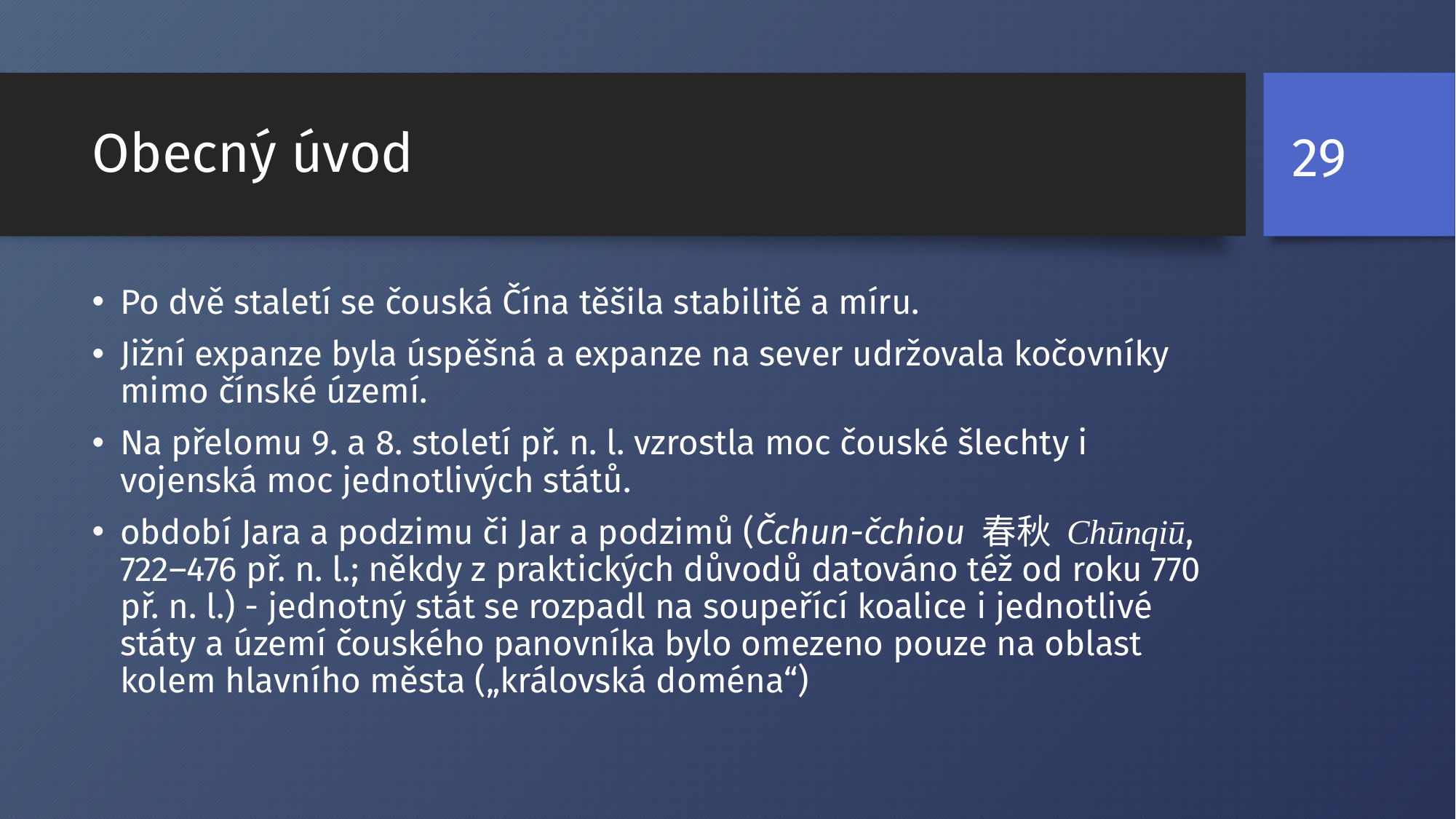

29
# Obecný úvod
Po dvě staletí se čouská Čína těšila stabilitě a míru.
Jižní expanze byla úspěšná a expanze na sever udržovala kočovníky mimo čínské území.
Na přelomu 9. a 8. století př. n. l. vzrostla moc čouské šlechty i vojenská moc jednotlivých států.
období Jara a podzimu či Jar a podzimů (Čchun-čchiou 春秋 Chūnqiū, 722–476 př. n. l.; někdy z praktických důvodů datováno též od roku 770 př. n. l.) - jednotný stát se rozpadl na soupeřící koalice i jednotlivé státy a území čouského panovníka bylo omezeno pouze na oblast kolem hlavního města („královská doména“)